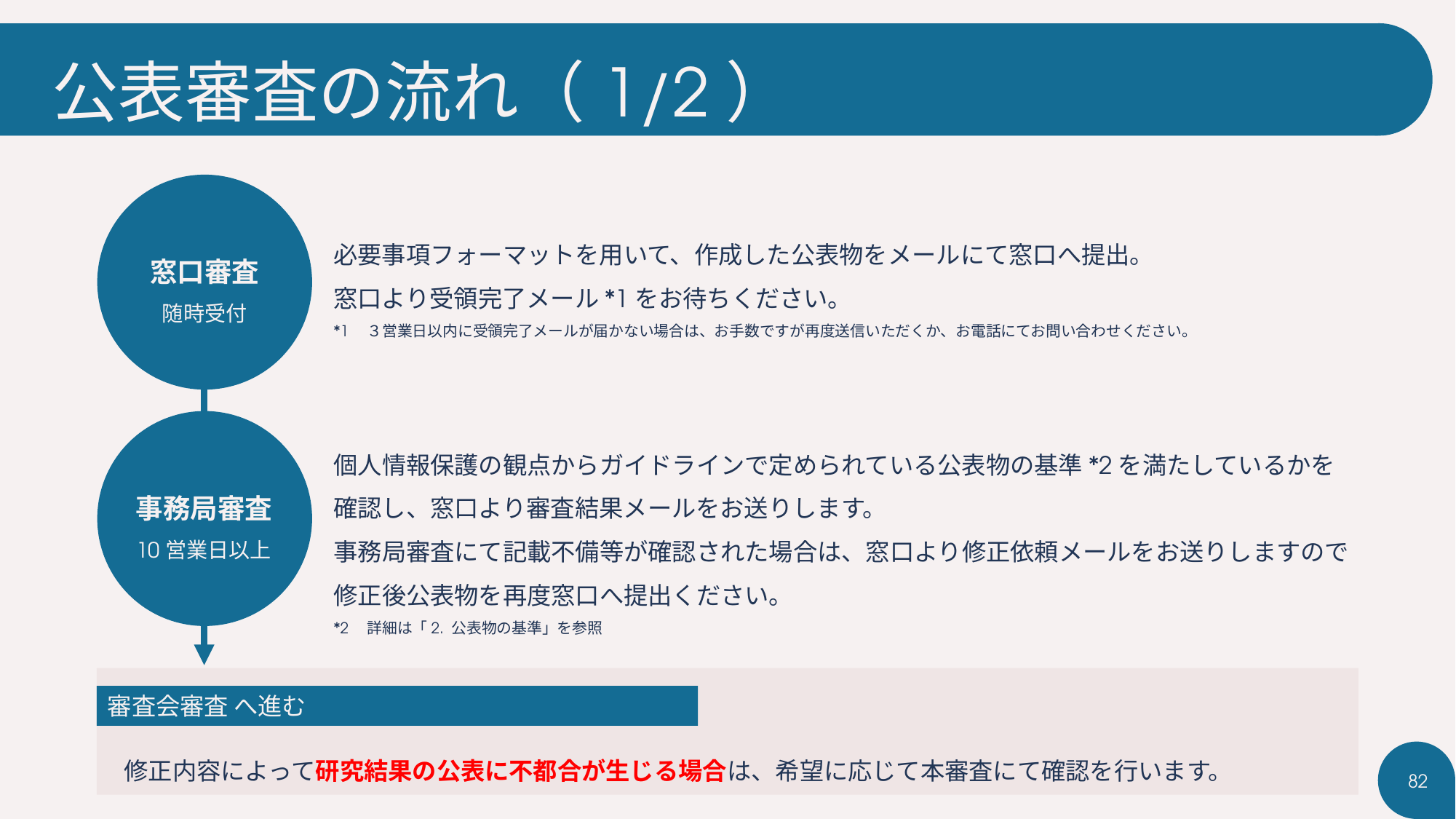

# 公表審査の流れ（1/2）

必要事項フォーマットを用いて、作成した公表物をメールにて窓口へ提出。
窓口より受領完了メール*1をお待ちください。
*1　３営業日以内に受領完了メールが届かない場合は、お手数ですが再度送信いただくか、お電話にてお問い合わせください。
窓口審査
随時受付
個人情報保護の観点からガイドラインで定められている公表物の基準*2を満たしているかを
確認し、窓口より審査結果メールをお送りします。
事務局審査にて記載不備等が確認された場合は、窓口より修正依頼メールをお送りしますので
修正後公表物を再度窓口へ提出ください。
*2　詳細は「2. 公表物の基準」を参照

事務局審査
10営業日以上

審査会審査 へ進む
修正内容によって研究結果の公表に不都合が生じる場合は、希望に応じて本審査にて確認を行います。
82